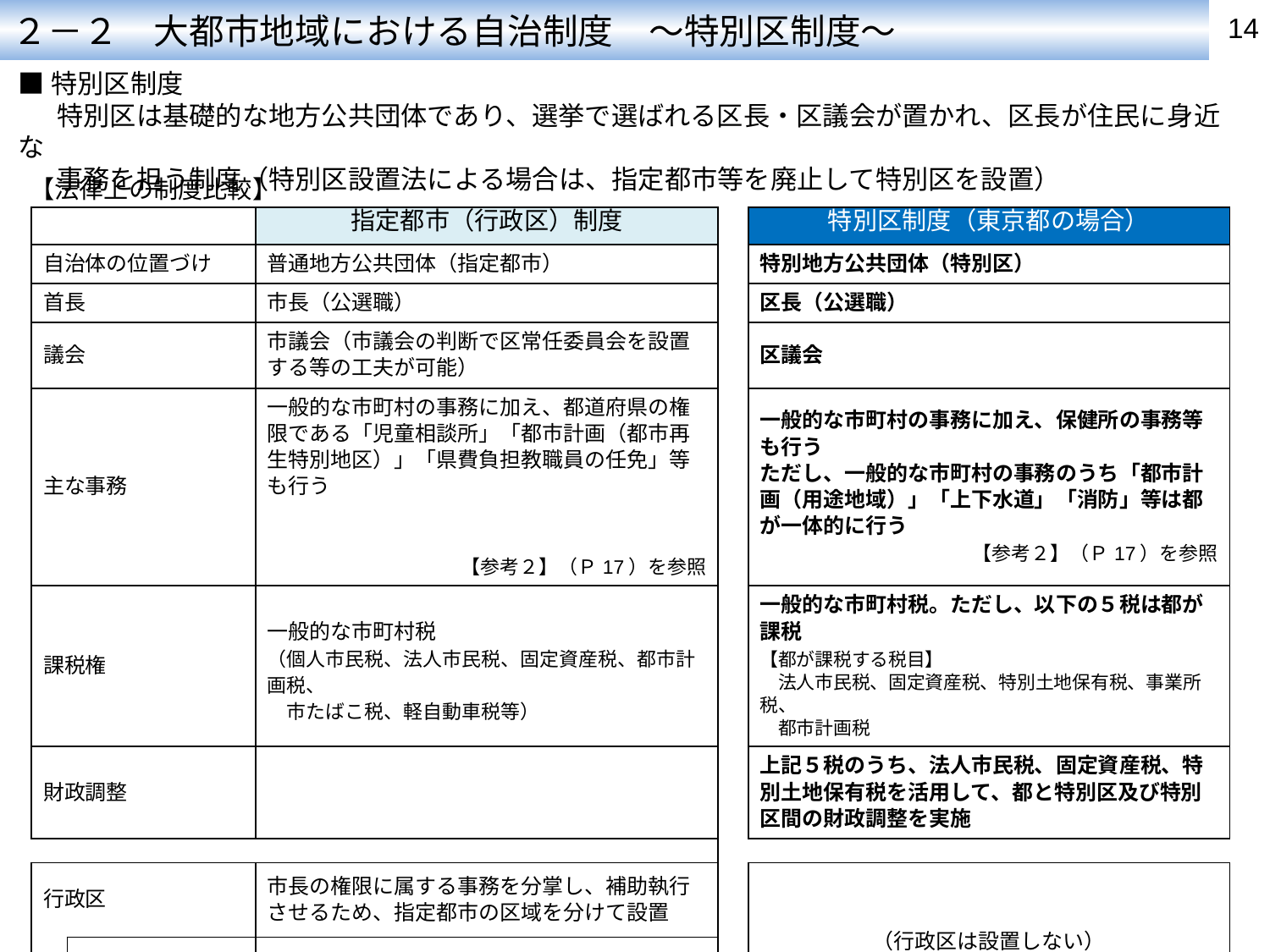

２－２　大都市地域における自治制度　～特別区制度～
14
■特別区制度
 　特別区は基礎的な地方公共団体であり、選挙で選ばれる区長・区議会が置かれ、区長が住民に身近な
 　事務を担う制度（特別区設置法による場合は、指定都市等を廃止して特別区を設置）
【法律上の制度比較】
|  |  | 指定都市（行政区）制度 |  | 特別区制度（東京都の場合） |
| --- | --- | --- | --- | --- |
| 自治体の位置づけ |  | 普通地方公共団体（指定都市） |  | 特別地方公共団体（特別区） |
| 首長 |  | 市長（公選職） |  | 区長（公選職） |
| 議会 |  | 市議会（市議会の判断で区常任委員会を設置する等の工夫が可能） |  | 区議会 |
| 主な事務 |  | 一般的な市町村の事務に加え、都道府県の権限である「児童相談所」「都市計画（都市再生特別地区）」「県費負担教職員の任免」等も行う 【参考２】（Ｐ17）を参照 |  | 一般的な市町村の事務に加え、保健所の事務等も行う ただし、一般的な市町村の事務のうち「都市計画（用途地域）」「上下水道」「消防」等は都が一体的に行う 【参考２】（Ｐ17）を参照 |
| 課税権 |  | 一般的な市町村税 （個人市民税、法人市民税、固定資産税、都市計画税、　 　市たばこ税、軽自動車税等） |  | 一般的な市町村税。ただし、以下の５税は都が課税 【都が課税する税目】 　法人市民税、固定資産税、特別土地保有税、事業所税、 　都市計画税 |
| 財政調整 |  |  |  | 上記５税のうち、法人市民税、固定資産税、特別土地保有税を活用して、都と特別区及び特別区間の財政調整を実施 |
|  |  |  |  |  |
| 行政区 |  | 市長の権限に属する事務を分掌し、補助執行させるため、指定都市の区域を分けて設置 |  | （行政区は設置しない） |
|  | 行政区長 | ・一般職（市長が任命） ・市長の指揮監督を受ける |  |  |